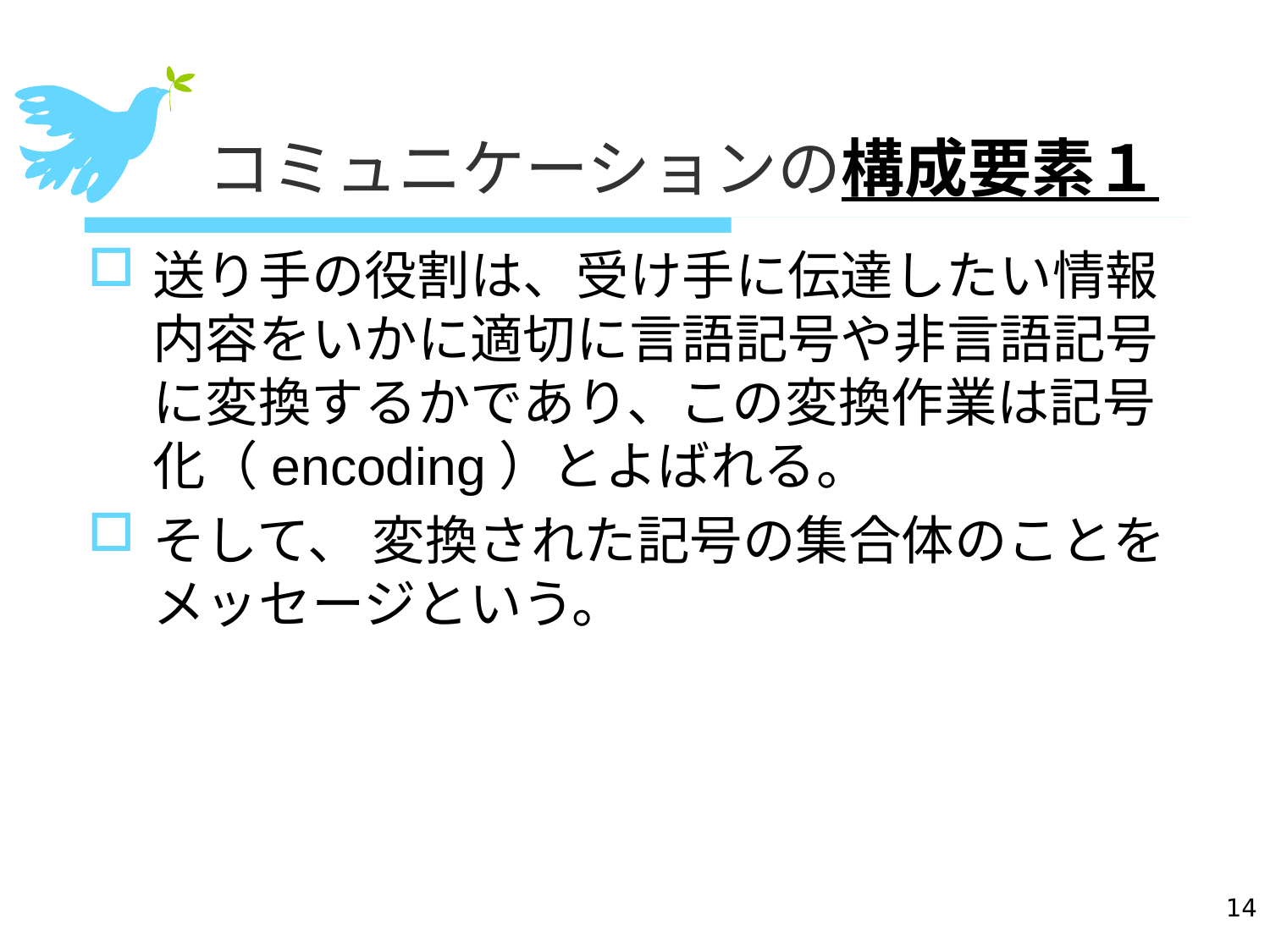

# コミュニケーションの構成要素１
送り手の役割は、受け手に伝達したい情報内容をいかに適切に言語記号や非言語記号に変換するかであり、この変換作業は記号化（encoding）とよばれる。
そして、 変換された記号の集合体のことをメッセージという。
14